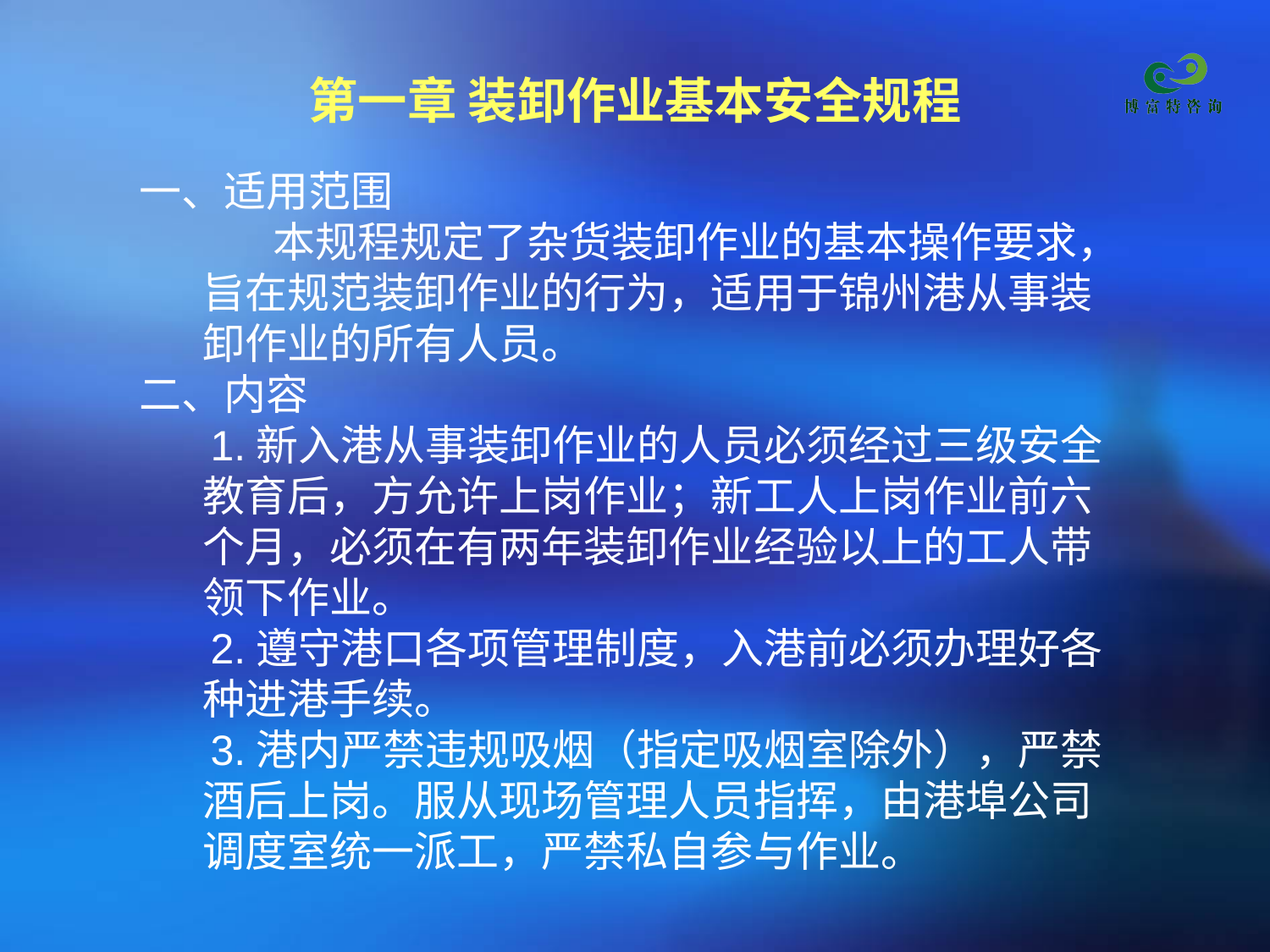

第一章 装卸作业基本安全规程
一、适用范围
             本规程规定了杂货装卸作业的基本操作要求，旨在规范装卸作业的行为，适用于锦州港从事装卸作业的所有人员。
二、内容
      1.新入港从事装卸作业的人员必须经过三级安全教育后，方允许上岗作业；新工人上岗作业前六个月，必须在有两年装卸作业经验以上的工人带领下作业。
      2.遵守港口各项管理制度，入港前必须办理好各种进港手续。
      3.港内严禁违规吸烟（指定吸烟室除外），严禁酒后上岗。服从现场管理人员指挥，由港埠公司调度室统一派工，严禁私自参与作业。